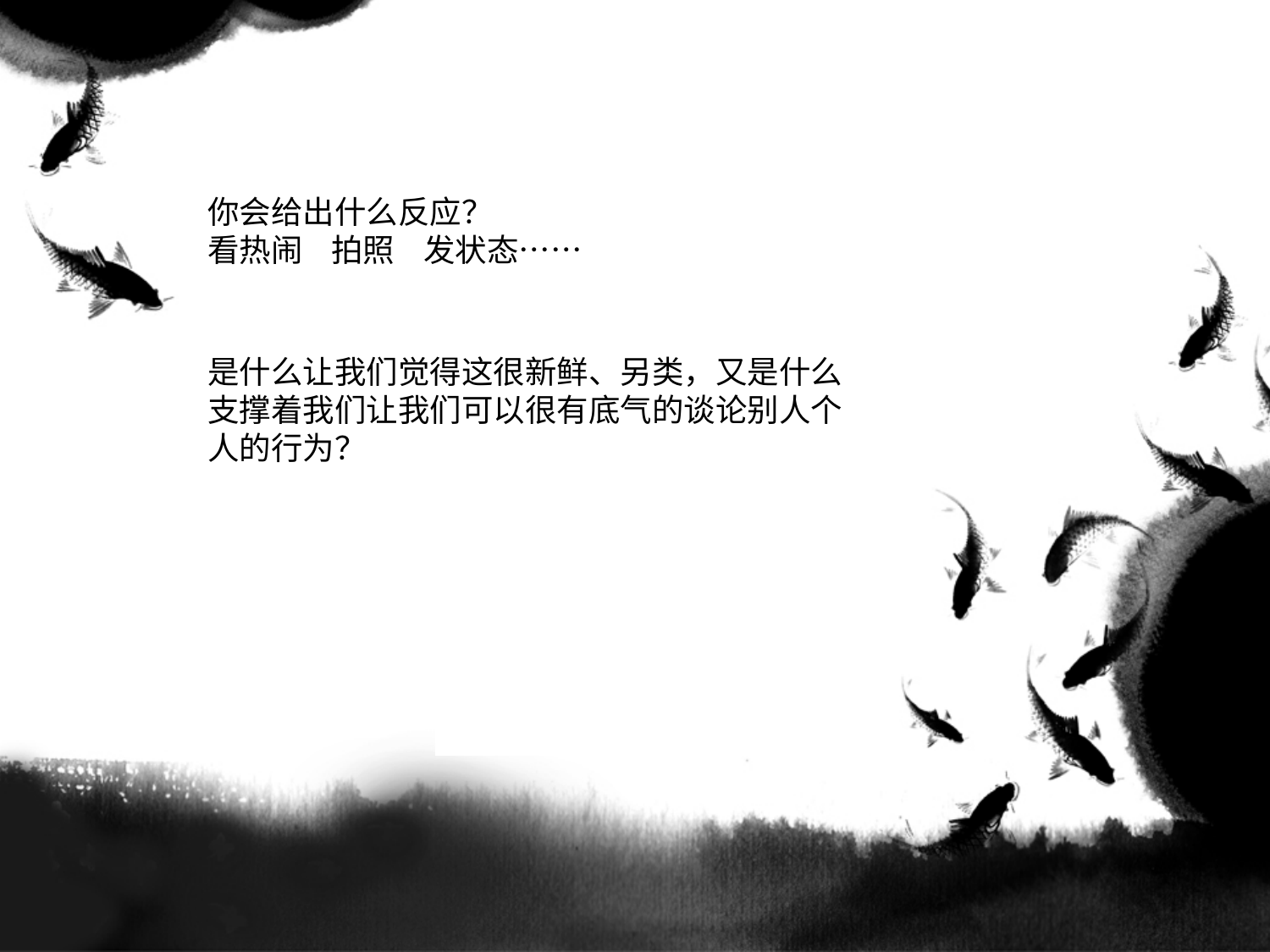

你会给出什么反应？
看热闹    拍照    发状态……
是什么让我们觉得这很新鲜、另类，又是什么支撑着我们让我们可以很有底气的谈论别人个人的行为？